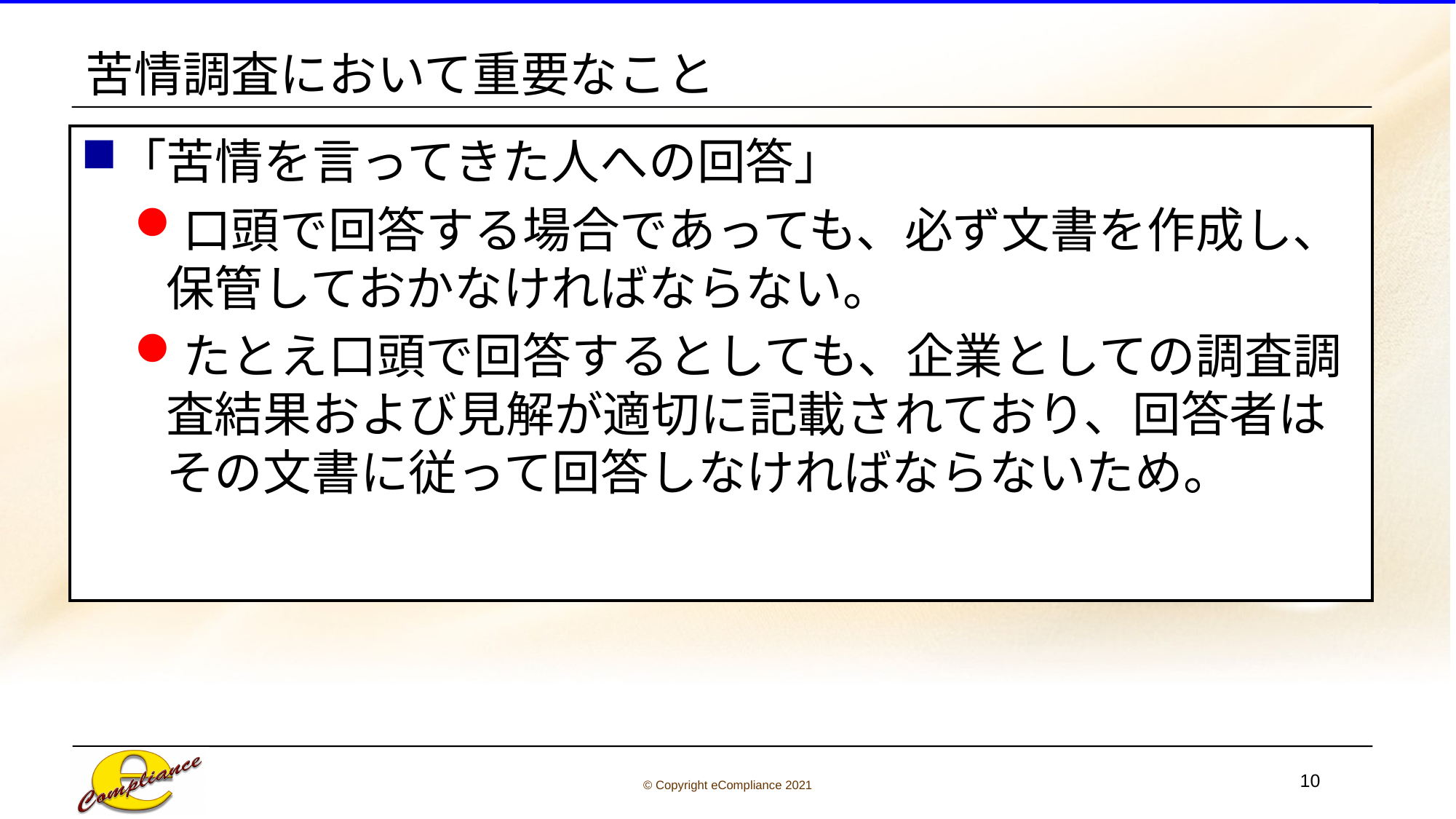

# 苦情調査において重要なこと
「苦情を言ってきた人への回答」
口頭で回答する場合であっても、必ず文書を作成し、保管しておかなければならない。
たとえ口頭で回答するとしても、企業としての調査調査結果および見解が適切に記載されており、回答者はその文書に従って回答しなければならないため。